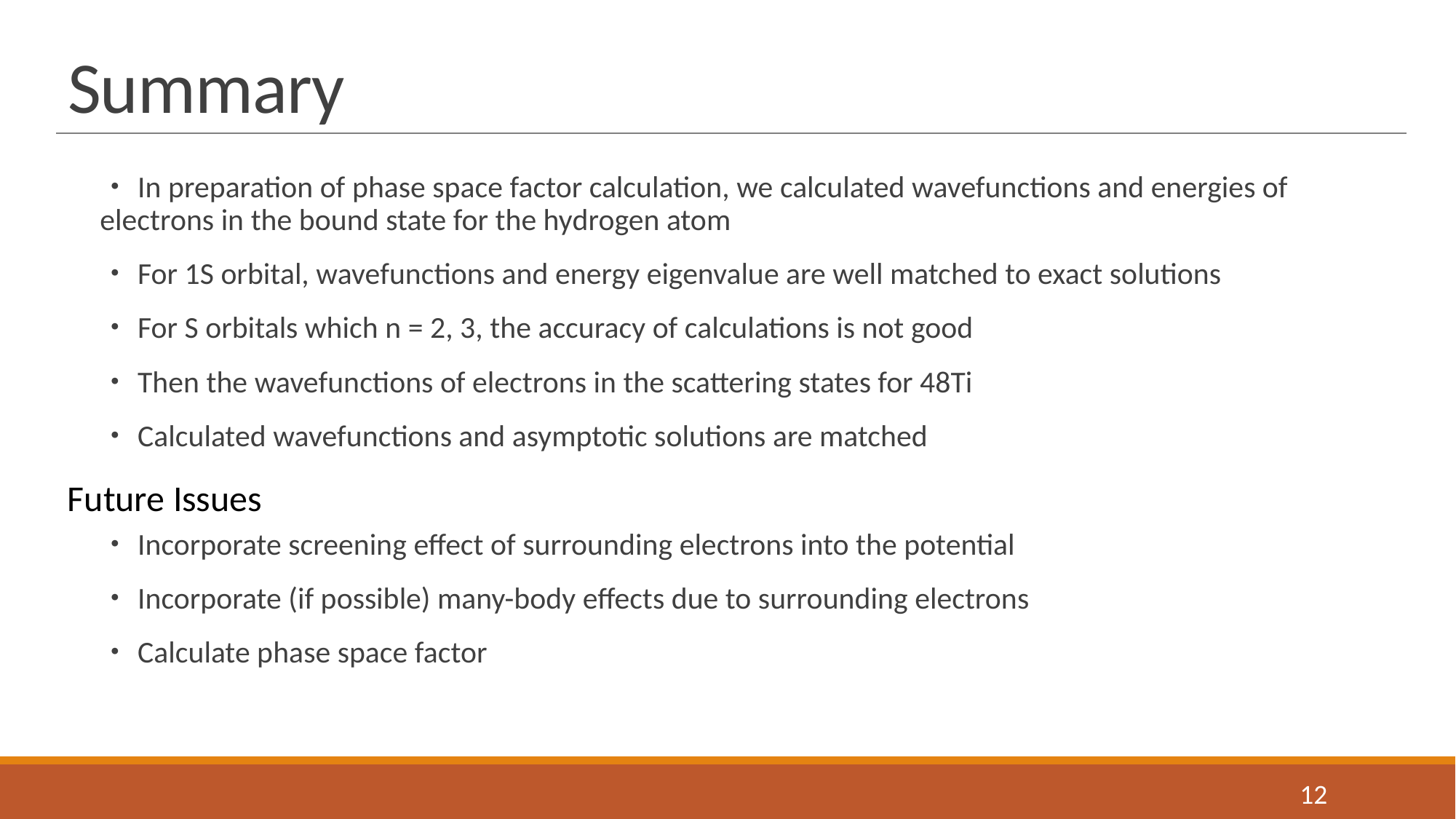

# Summary
・In preparation of phase space factor calculation, we calculated wavefunctions and energies of electrons in the bound state for the hydrogen atom
・For 1S orbital, wavefunctions and energy eigenvalue are well matched to exact solutions
・For S orbitals which n = 2, 3, the accuracy of calculations is not good
・Then the wavefunctions of electrons in the scattering states for 48Ti
・Calculated wavefunctions and asymptotic solutions are matched

・Incorporate screening effect of surrounding electrons into the potential
・Incorporate (if possible) many-body effects due to surrounding electrons
・Calculate phase space factor
Future Issues
12